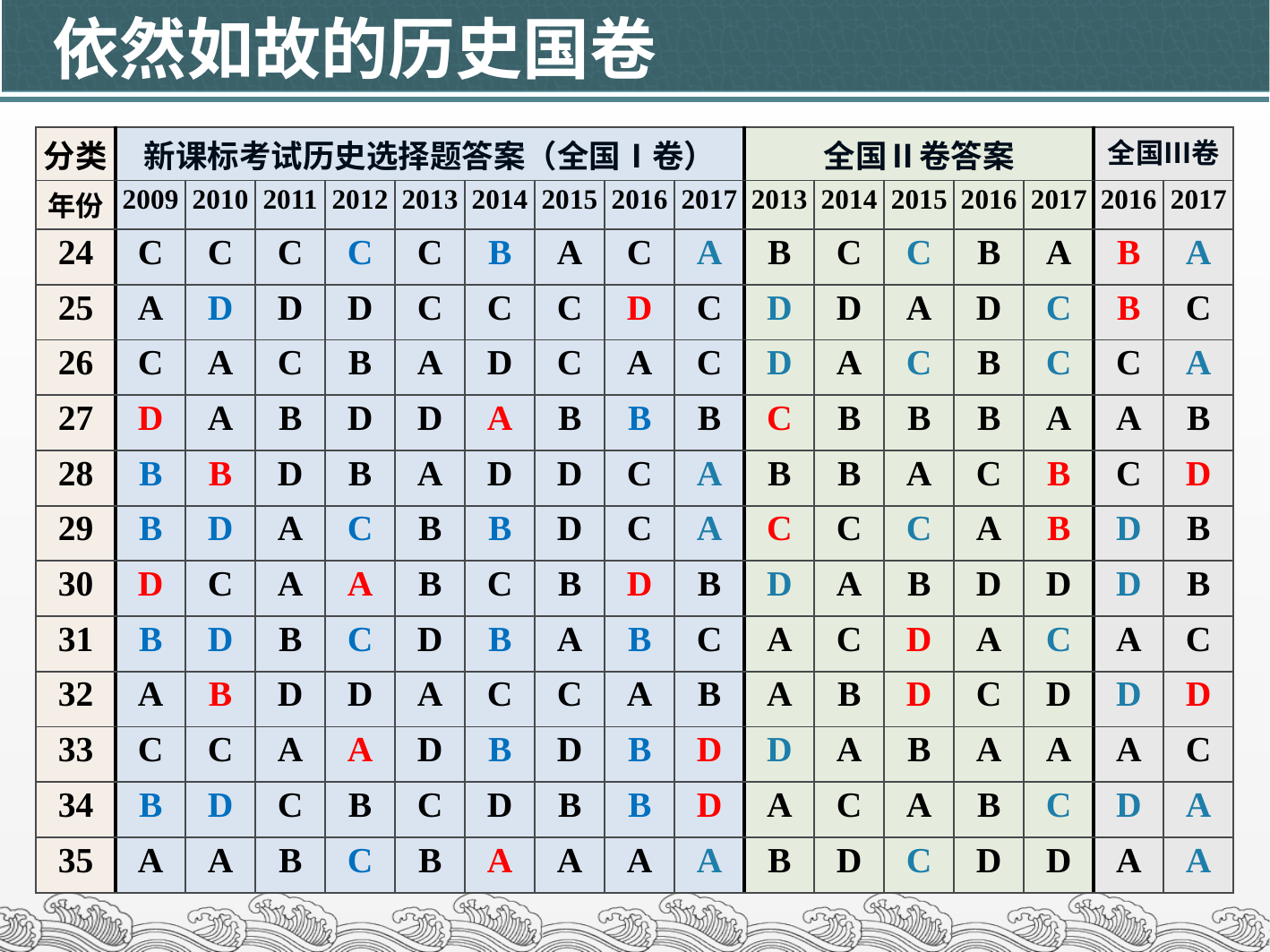

依然如故的历史国卷
| 分类 | 新课标考试历史选择题答案（全国Ⅰ卷） |  |  |  |  |  |  |  |  | 全国Ⅱ卷答案 |  |  |  |  | 全国Ⅲ卷 |  |
| --- | --- | --- | --- | --- | --- | --- | --- | --- | --- | --- | --- | --- | --- | --- | --- | --- |
| 年份 | 2009 | 2010 | 2011 | 2012 | 2013 | 2014 | 2015 | 2016 | 2017 | 2013 | 2014 | 2015 | 2016 | 2017 | 2016 | 2017 |
| 24 | C | C | C | C | C | B | A | C | A | B | C | C | B | A | B | A |
| 25 | A | D | D | D | C | C | C | D | C | D | D | A | D | C | B | C |
| 26 | C | A | C | B | A | D | C | A | C | D | A | C | B | C | C | A |
| 27 | D | A | B | D | D | A | B | B | B | C | B | B | B | A | A | B |
| 28 | B | B | D | B | A | D | D | C | A | B | B | A | C | B | C | D |
| 29 | B | D | A | C | B | B | D | C | A | C | C | C | A | B | D | B |
| 30 | D | C | A | A | B | C | B | D | B | D | A | B | D | D | D | B |
| 31 | B | D | B | C | D | B | A | B | C | A | C | D | A | C | A | C |
| 32 | A | B | D | D | A | C | C | A | B | A | B | D | C | D | D | D |
| 33 | C | C | A | A | D | B | D | B | D | D | A | B | A | A | A | C |
| 34 | B | D | C | B | C | D | B | B | D | A | C | A | B | C | D | A |
| 35 | A | A | B | C | B | A | A | A | A | B | D | C | D | D | A | A |